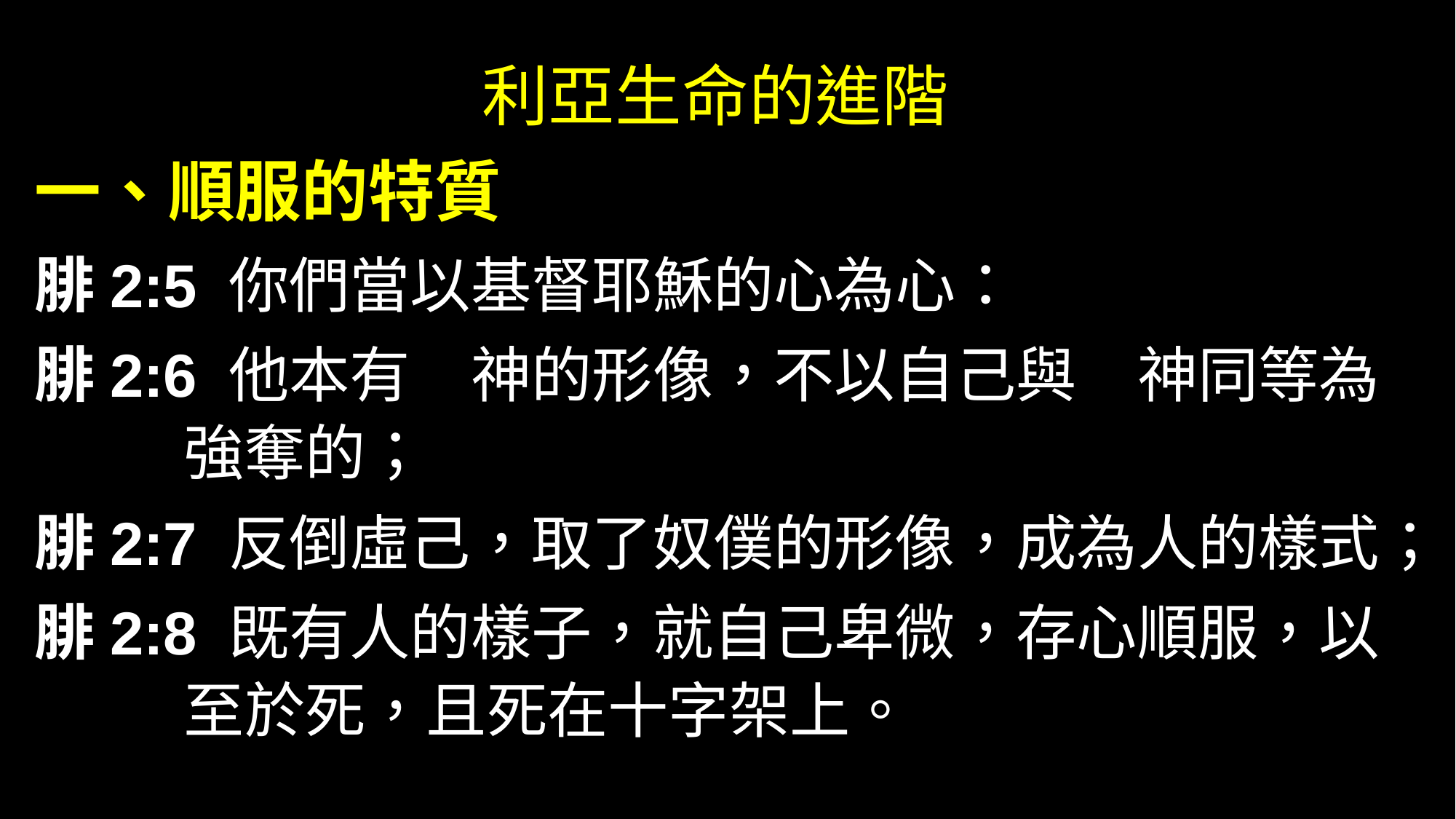

# 利亞生命的進階
一、順服的特質
腓2:5 你們當以基督耶穌的心為心：
腓2:6 他本有　神的形像，不以自己與　神同等為強奪的；
腓2:7 反倒虛己，取了奴僕的形像，成為人的樣式；
腓2:8 既有人的樣子，就自己卑微，存心順服，以至於死，且死在十字架上。